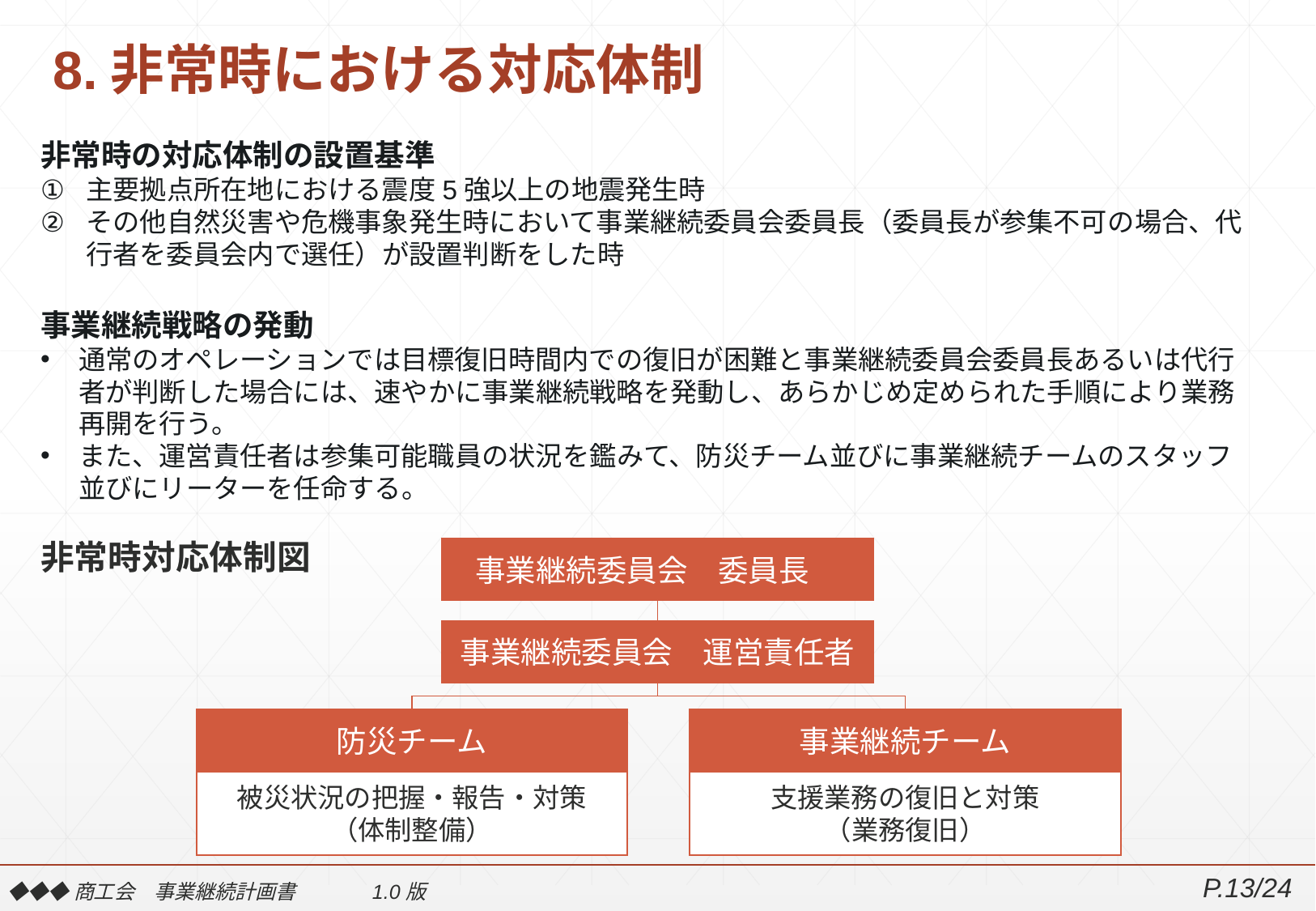

# 8.非常時における対応体制
非常時の対応体制の設置基準
主要拠点所在地における震度5強以上の地震発生時
その他自然災害や危機事象発生時において事業継続委員会委員長（委員長が参集不可の場合、代行者を委員会内で選任）が設置判断をした時

事業継続戦略の発動
通常のオペレーションでは目標復旧時間内での復旧が困難と事業継続委員会委員長あるいは代行者が判断した場合には、速やかに事業継続戦略を発動し、あらかじめ定められた手順により業務再開を行う。
また、運営責任者は参集可能職員の状況を鑑みて、防災チーム並びに事業継続チームのスタッフ並びにリーターを任命する。

非常時対応体制図
事業継続委員会　委員長
事業継続委員会　運営責任者
防災チーム
事業継続チーム
被災状況の把握・報告・対策
（体制整備）
支援業務の復旧と対策
（業務復旧）